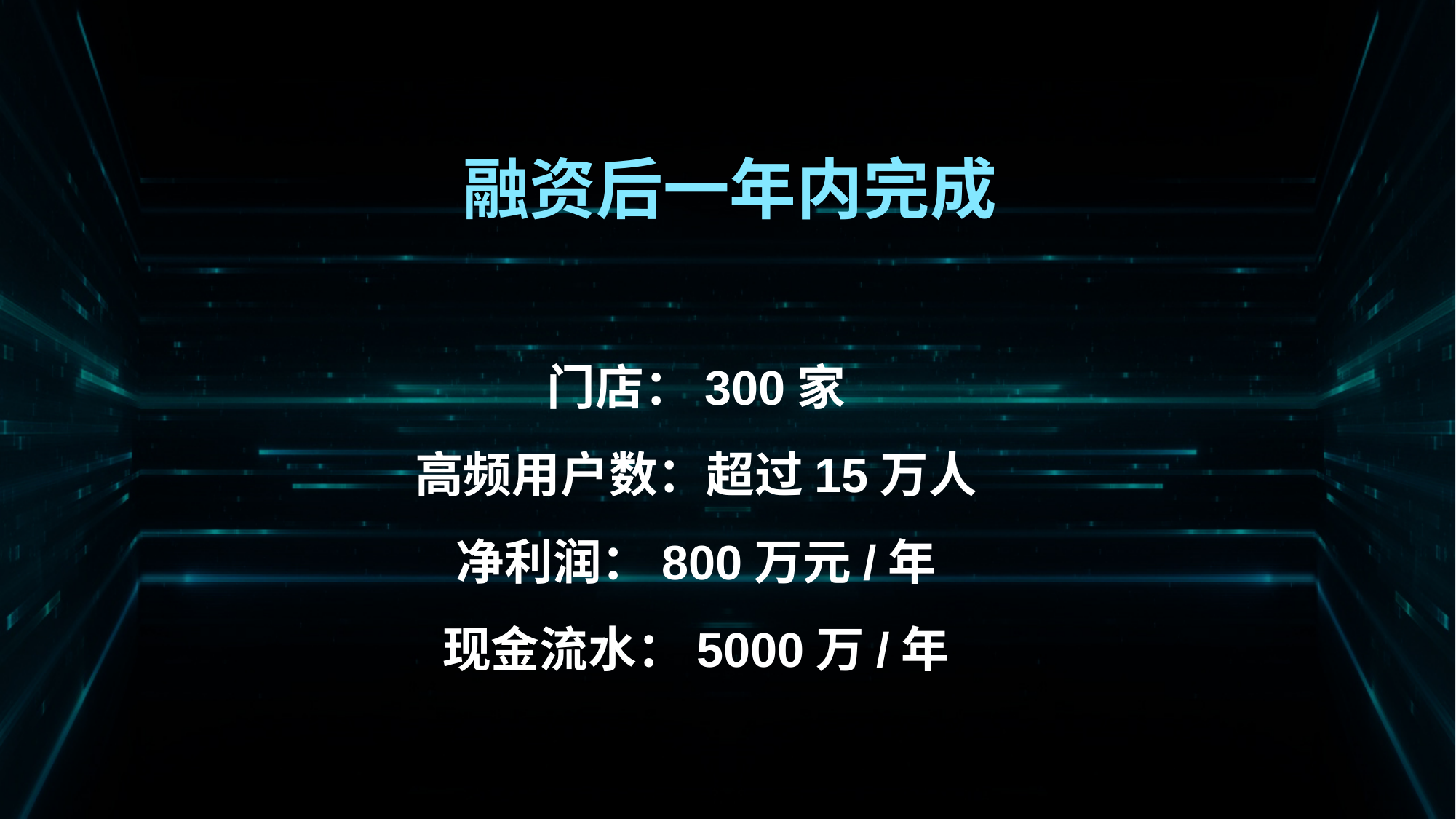

融资后一年内完成
门店：300家
高频用户数：超过15万人
净利润：800万元/年
现金流水：5000万/年